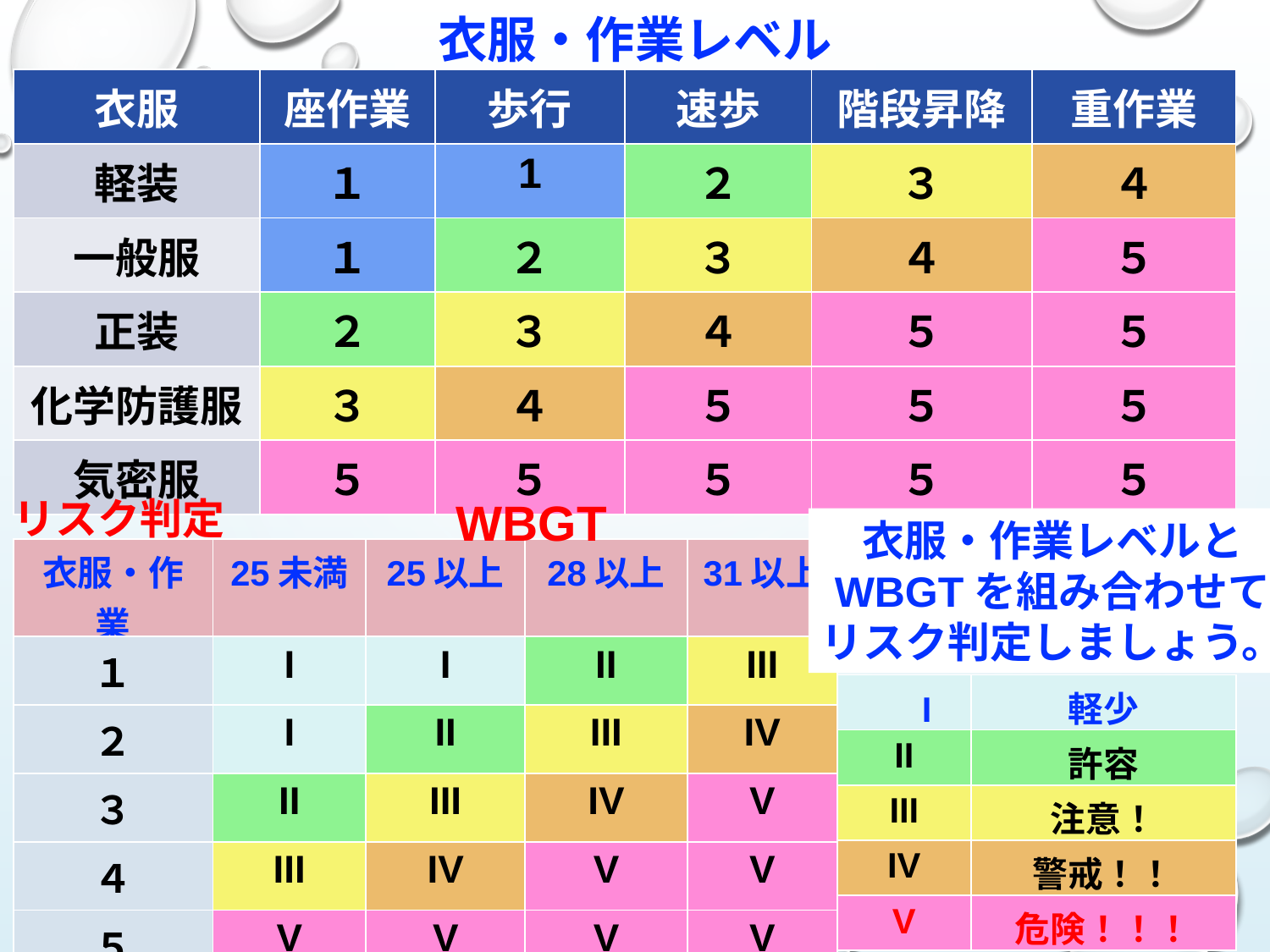

衣服・作業レベル
| 衣服 | 座作業 | 歩行 | 速歩 | 階段昇降 | 重作業 |
| --- | --- | --- | --- | --- | --- |
| 軽装 | １ | 1 | ２ | ３ | ４ |
| 一般服 | １ | ２ | ３ | ４ | ５ |
| 正装 | ２ | ３ | ４ | ５ | ５ |
| 化学防護服 | ３ | ４ | ５ | ５ | ５ |
| 気密服 | ５ | ５ | ５ | ５ | ５ |
リスク判定
WBGT
衣服・作業レベルと
WBGTを組み合わせて
リスク判定しましょう。
| 衣服・作業 | 25未満 | 25以上 | 28以上 | 31以上 |
| --- | --- | --- | --- | --- |
| １ | I | I | II | III |
| ２ | I | II | III | IV |
| ３ | II | III | IV | V |
| ４ | III | IV | V | V |
| ５ | V | V | V | V |
| I | 軽少 |
| --- | --- |
| II | 許容 |
| III | 注意！ |
| IV | 警戒！！ |
| V | 危険！！！ |